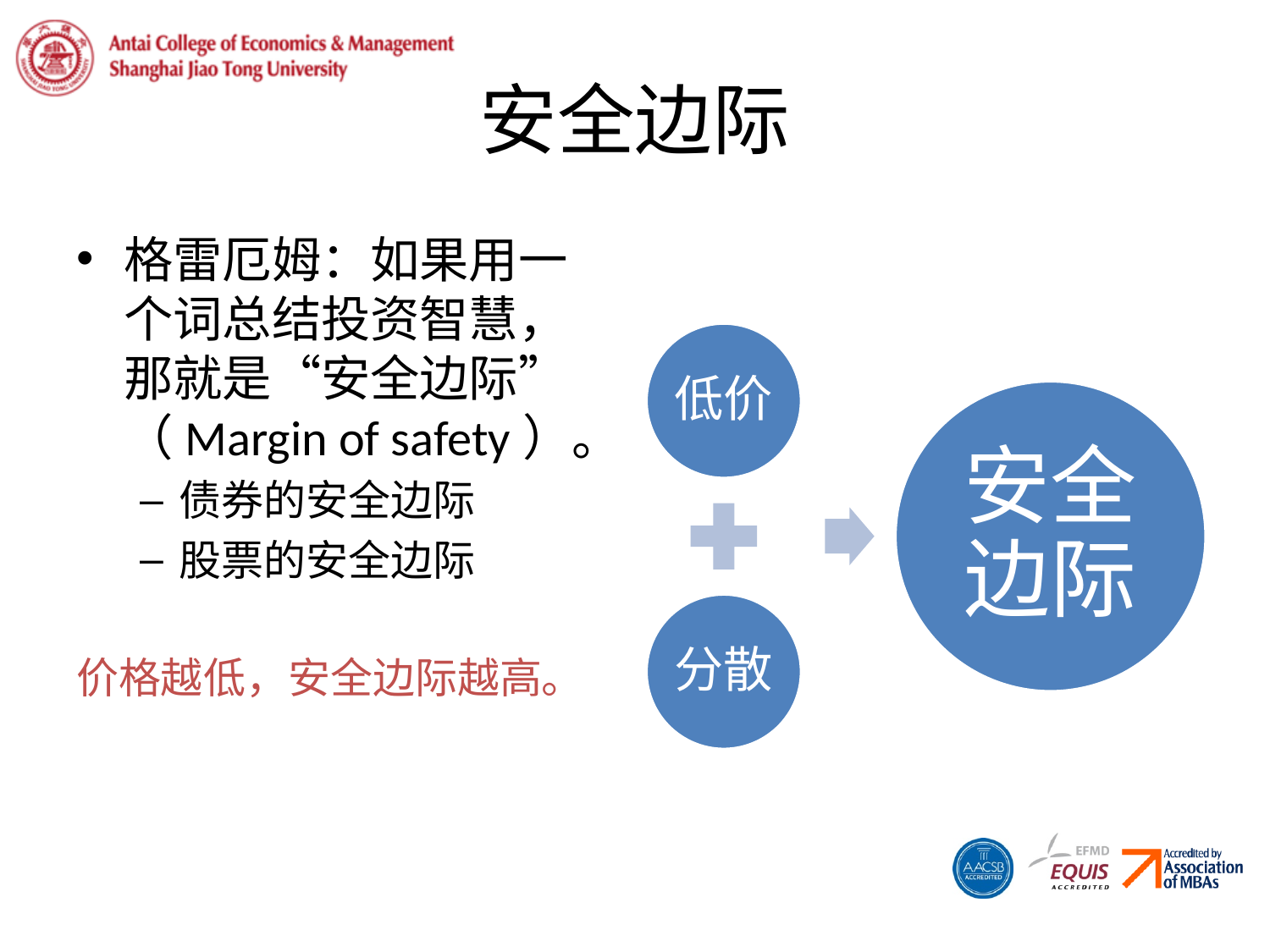

# 安全边际
格雷厄姆：如果用一个词总结投资智慧，那就是“安全边际”（Margin of safety）。
债券的安全边际
股票的安全边际

价格越低，安全边际越高。

低价

分散

安全边际